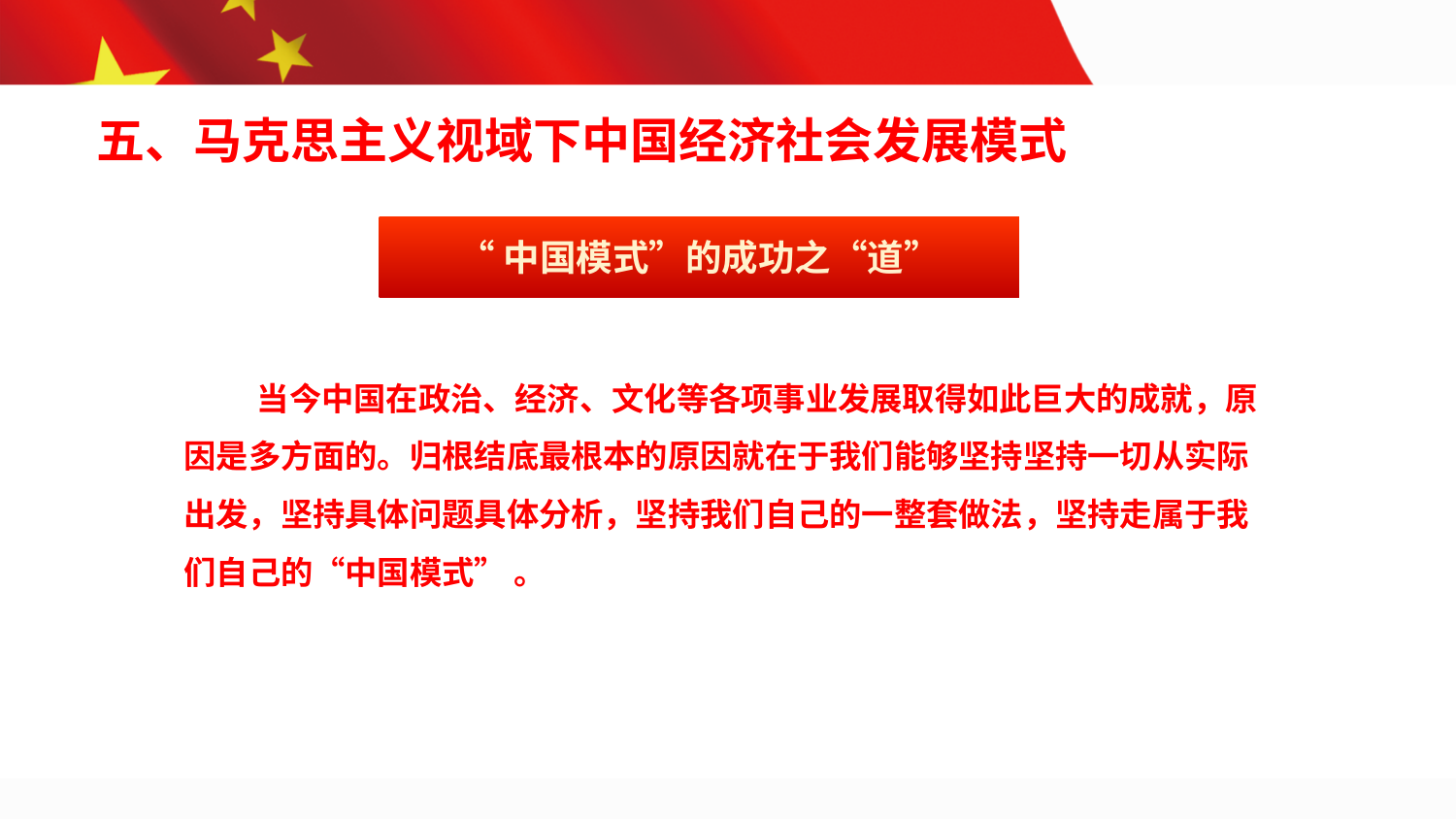

五、马克思主义视域下中国经济社会发展模式
# “中国模式”的成功之“道”
         当今中国在政治、经济、文化等各项事业发展取得如此巨大的成就，原因是多方面的。归根结底最根本的原因就在于我们能够坚持坚持一切从实际出发，坚持具体问题具体分析，坚持我们自己的一整套做法，坚持走属于我们自己的“中国模式” 。